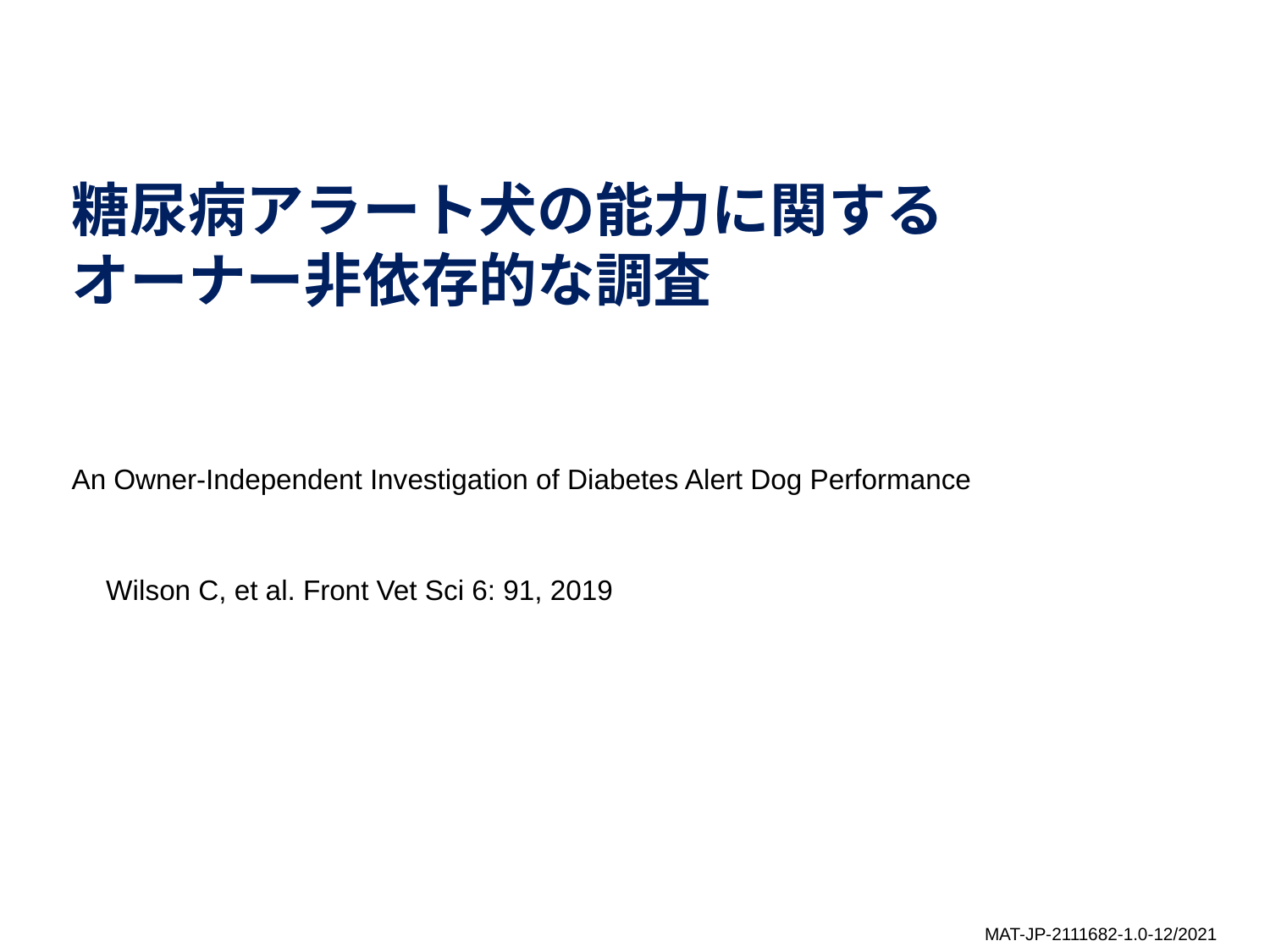

糖尿病アラート犬の能力に関する
オーナー非依存的な調査
An Owner-Independent Investigation of Diabetes Alert Dog Performance
Wilson C, et al. Front Vet Sci 6: 91, 2019
MAT-JP-2111682-1.0-12/2021